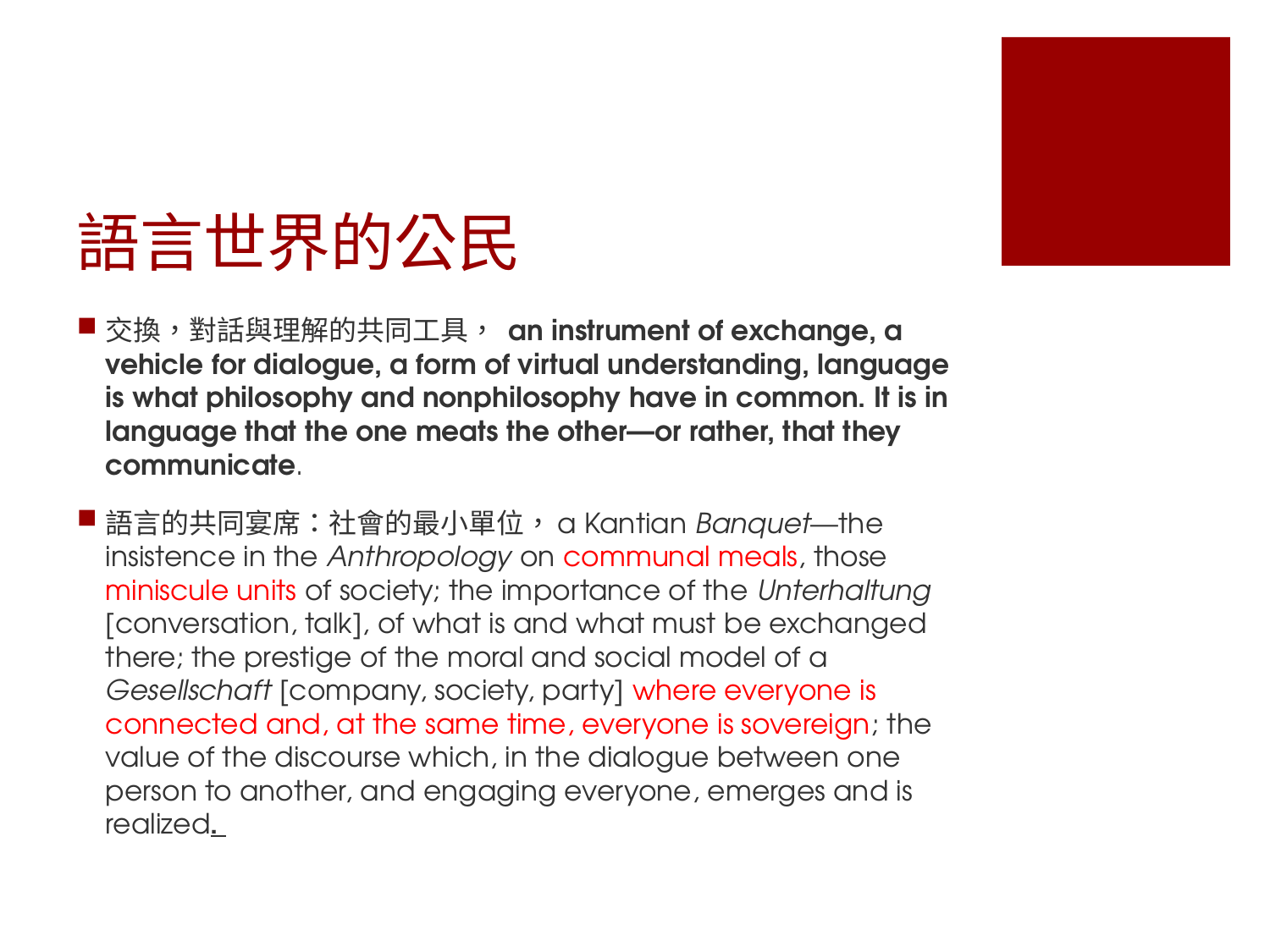

# 語言世界的公民
交換，對話與理解的共同工具， an instrument of exchange, a vehicle for dialogue, a form of virtual understanding, language is what philosophy and nonphilosophy have in common. It is in language that the one meats the other—or rather, that they communicate.
語言的共同宴席：社會的最小單位，a Kantian Banquet—the insistence in the Anthropology on communal meals, those miniscule units of society; the importance of the Unterhaltung [conversation, talk], of what is and what must be exchanged there; the prestige of the moral and social model of a Gesellschaft [company, society, party] where everyone is connected and, at the same time, everyone is sovereign; the value of the discourse which, in the dialogue between one person to another, and engaging everyone, emerges and is realized.